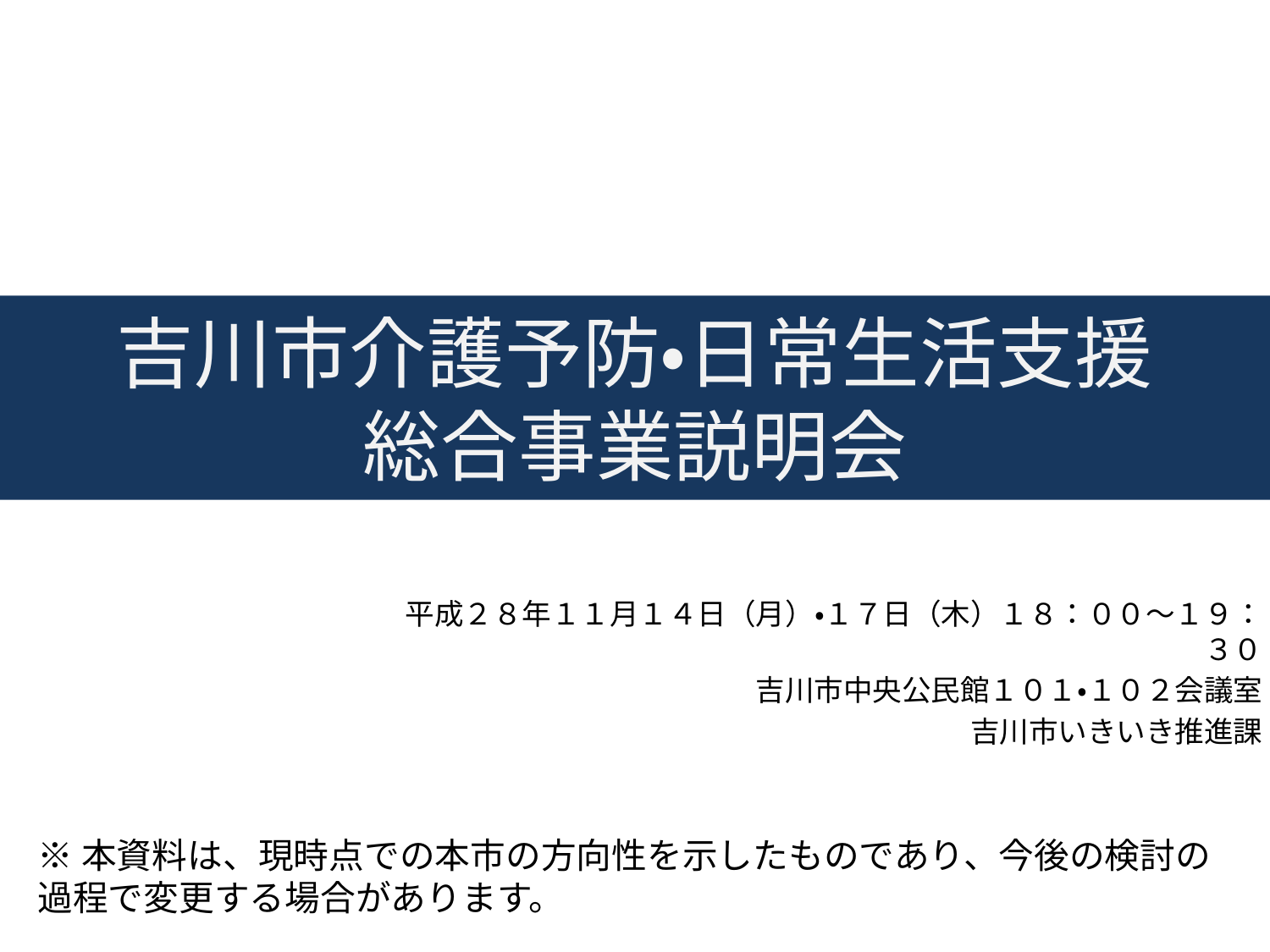

# 吉川市介護予防・日常生活支援 総合事業説明会
平成２８年１１月１４日（月）・１７日（木）１８：００～１９：３０
吉川市中央公民館１０１・１０２会議室
吉川市いきいき推進課
※本資料は、現時点での本市の方向性を示したものであり、今後の検討の過程で変更する場合があります。